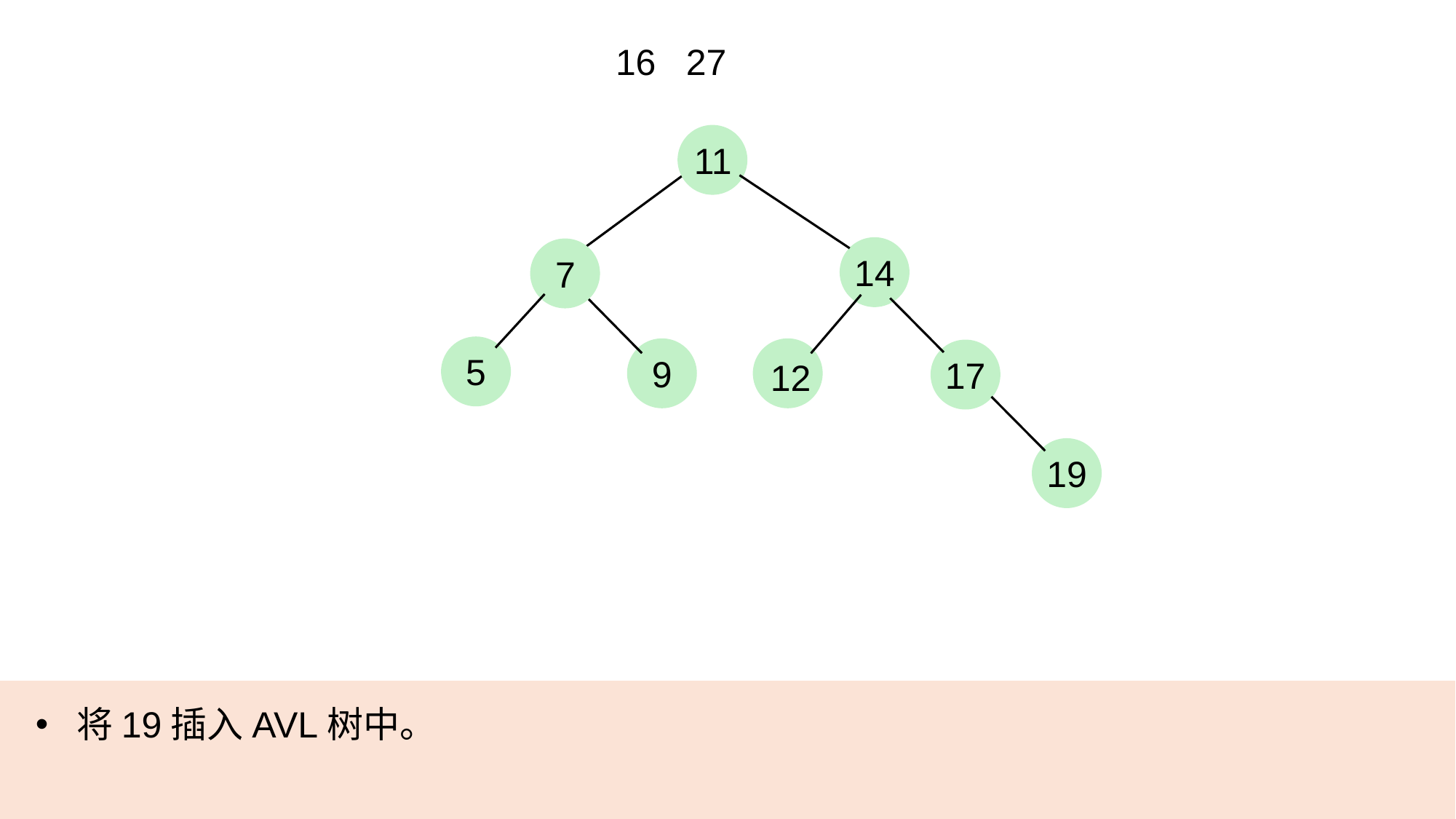

16
27

11

14
7

5
9
17
12

19

将19插入AVL树中。